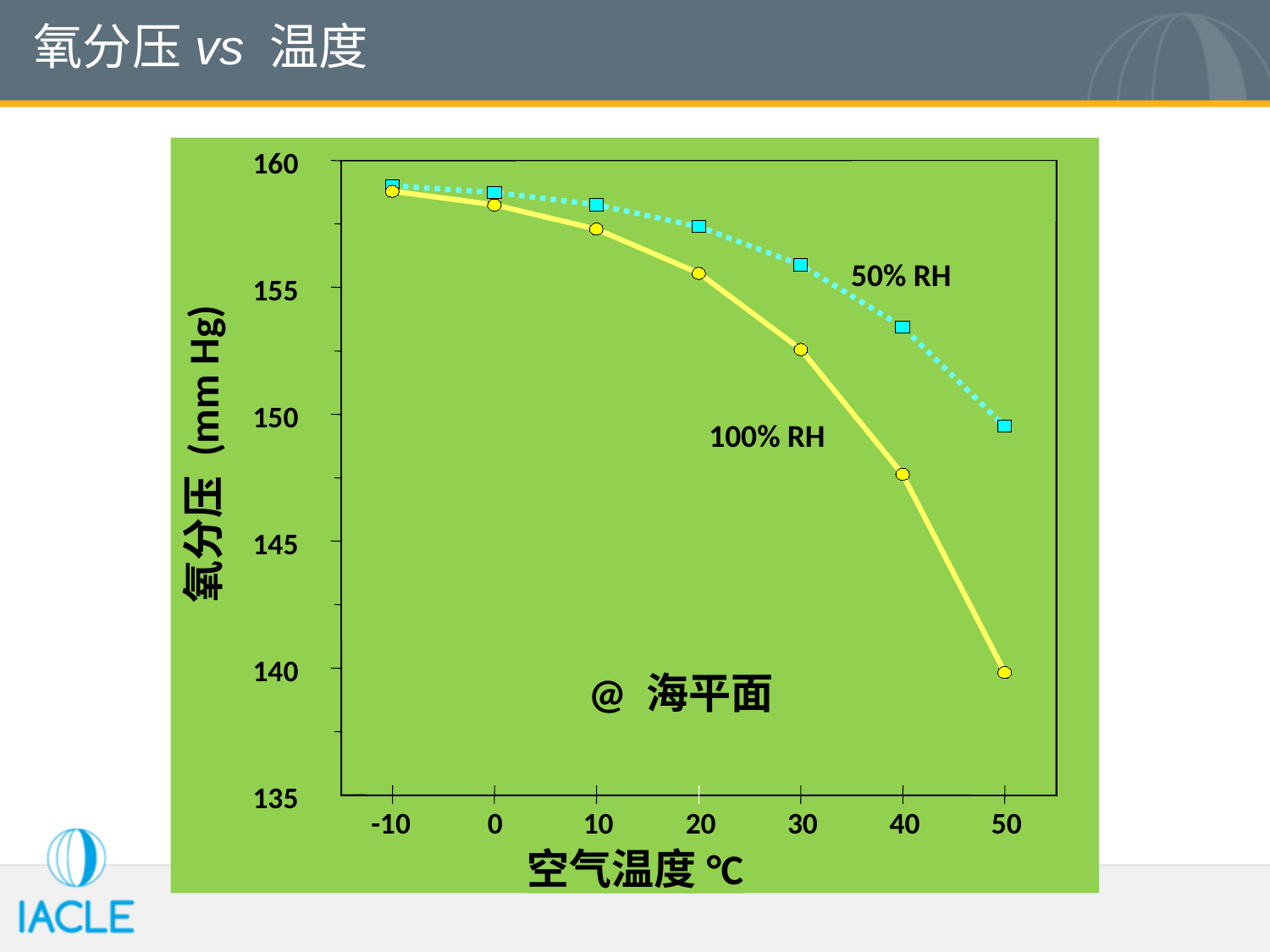

氧分压 vs 温度

160

50% RH

155

150

100% RH
氧分压 (mm Hg)

145

140

@ 海平面

135

-10
0
10
20
30
40
50
空气温度°C